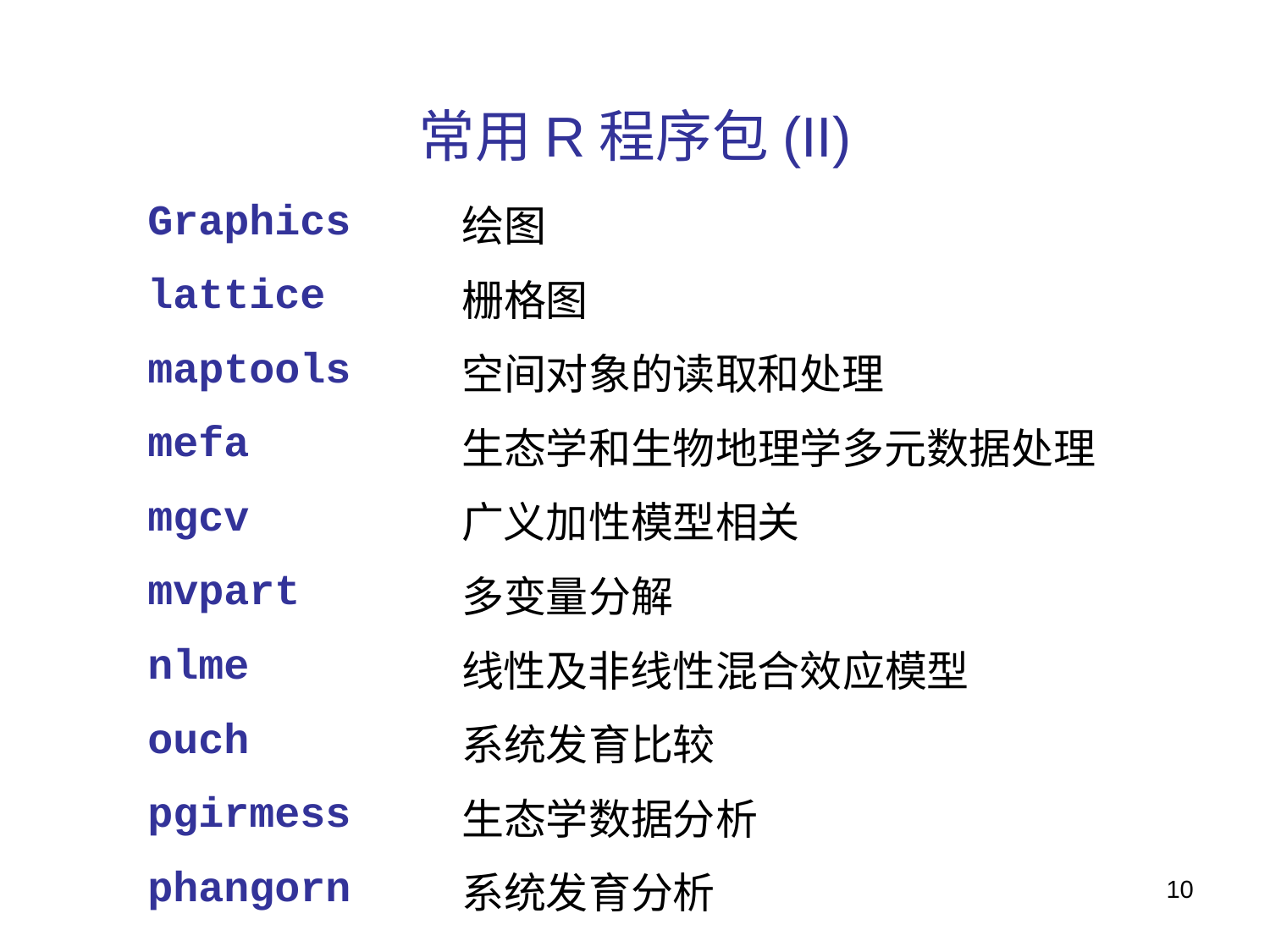

# 常用R程序包(II)
| Graphics | 绘图 |
| --- | --- |
| lattice | 栅格图 |
| maptools | 空间对象的读取和处理 |
| mefa | 生态学和生物地理学多元数据处理 |
| mgcv | 广义加性模型相关 |
| mvpart | 多变量分解 |
| nlme | 线性及非线性混合效应模型 |
| ouch | 系统发育比较 |
| pgirmess | 生态学数据分析 |
| phangorn | 系统发育分析 |
10